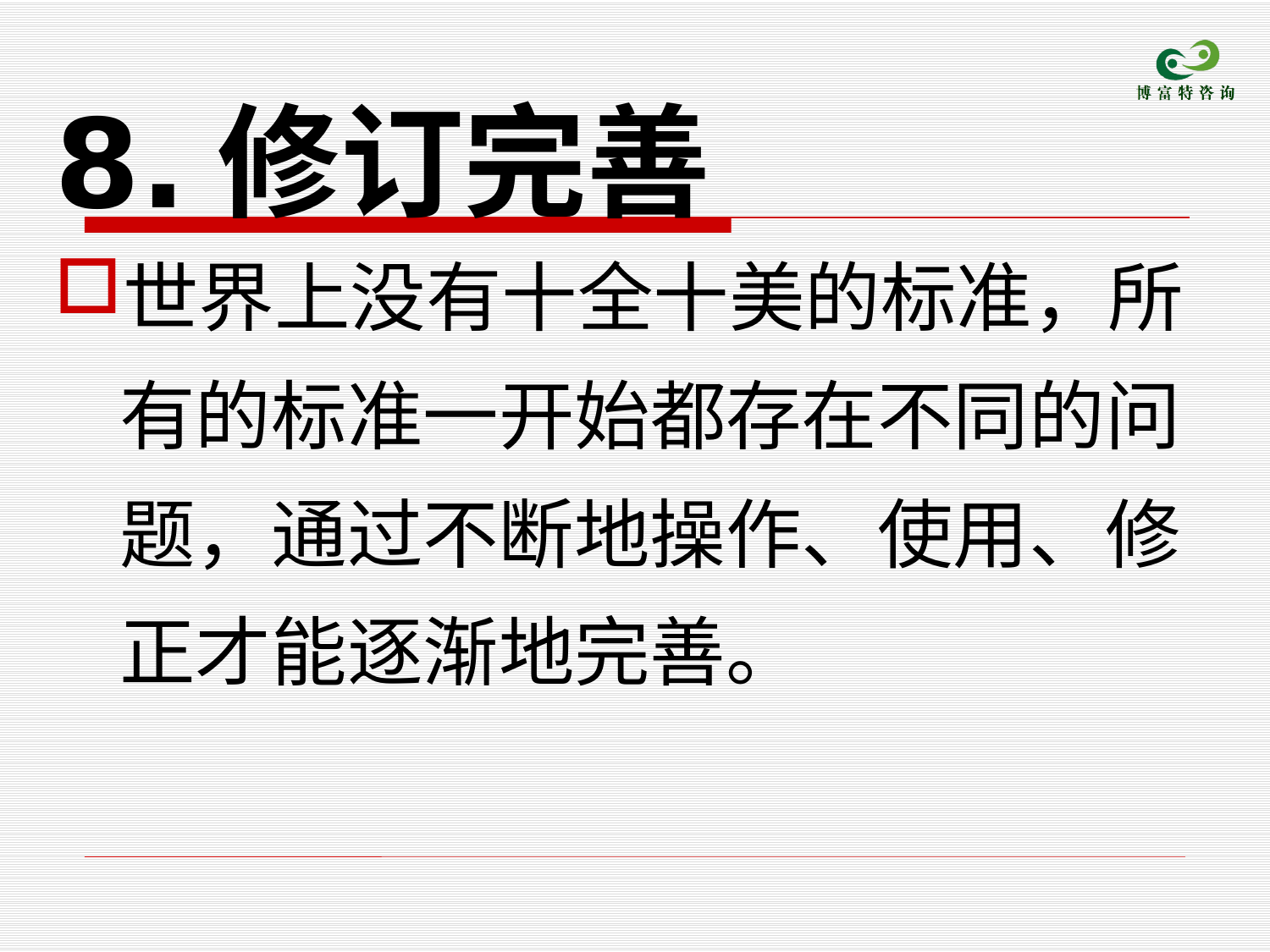

# 8.修订完善
世界上没有十全十美的标准，所有的标准一开始都存在不同的问题，通过不断地操作、使用、修正才能逐渐地完善。
577